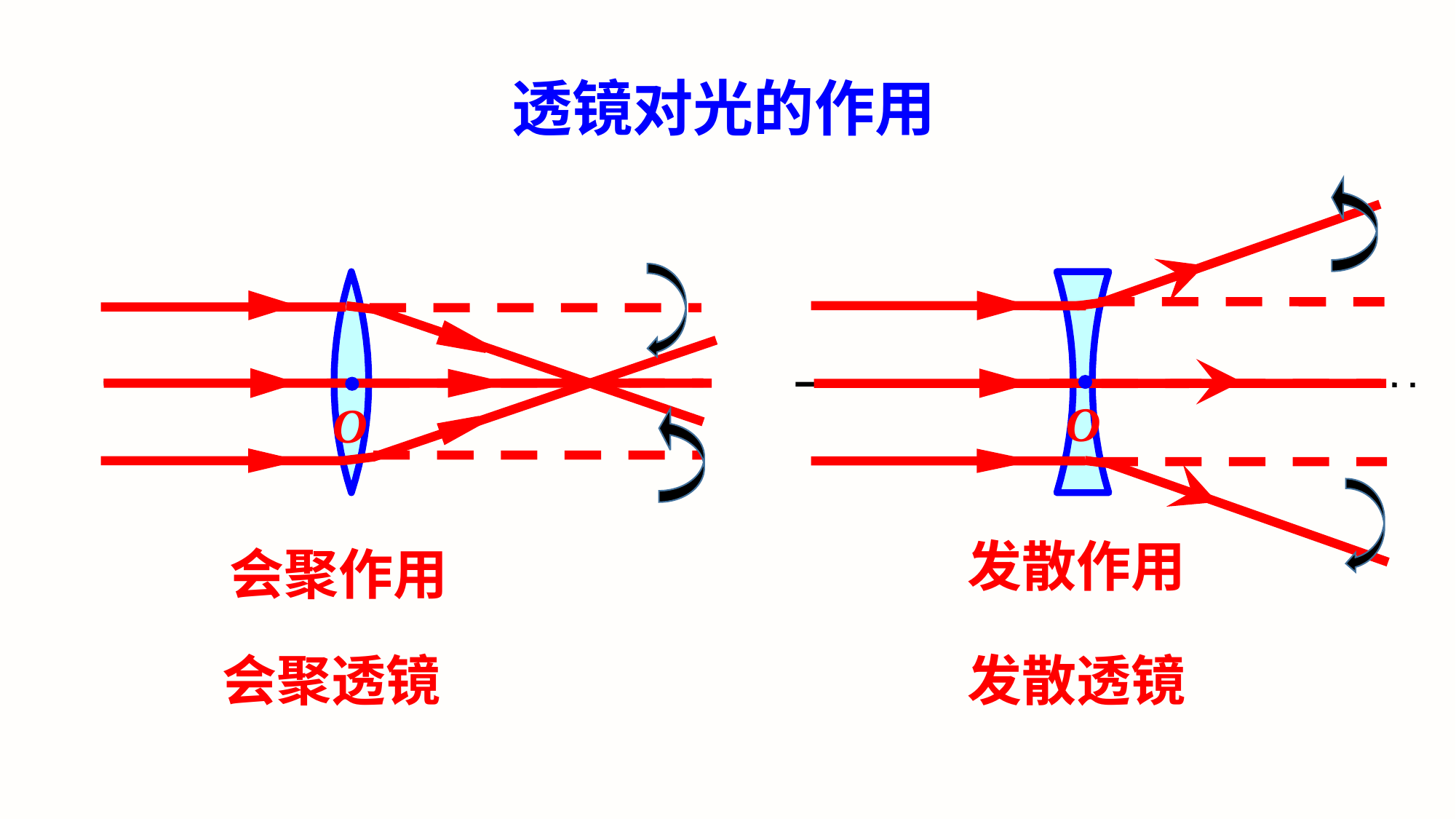

透镜对光的作用

O

O

发散作用
会聚作用
会聚透镜
发散透镜